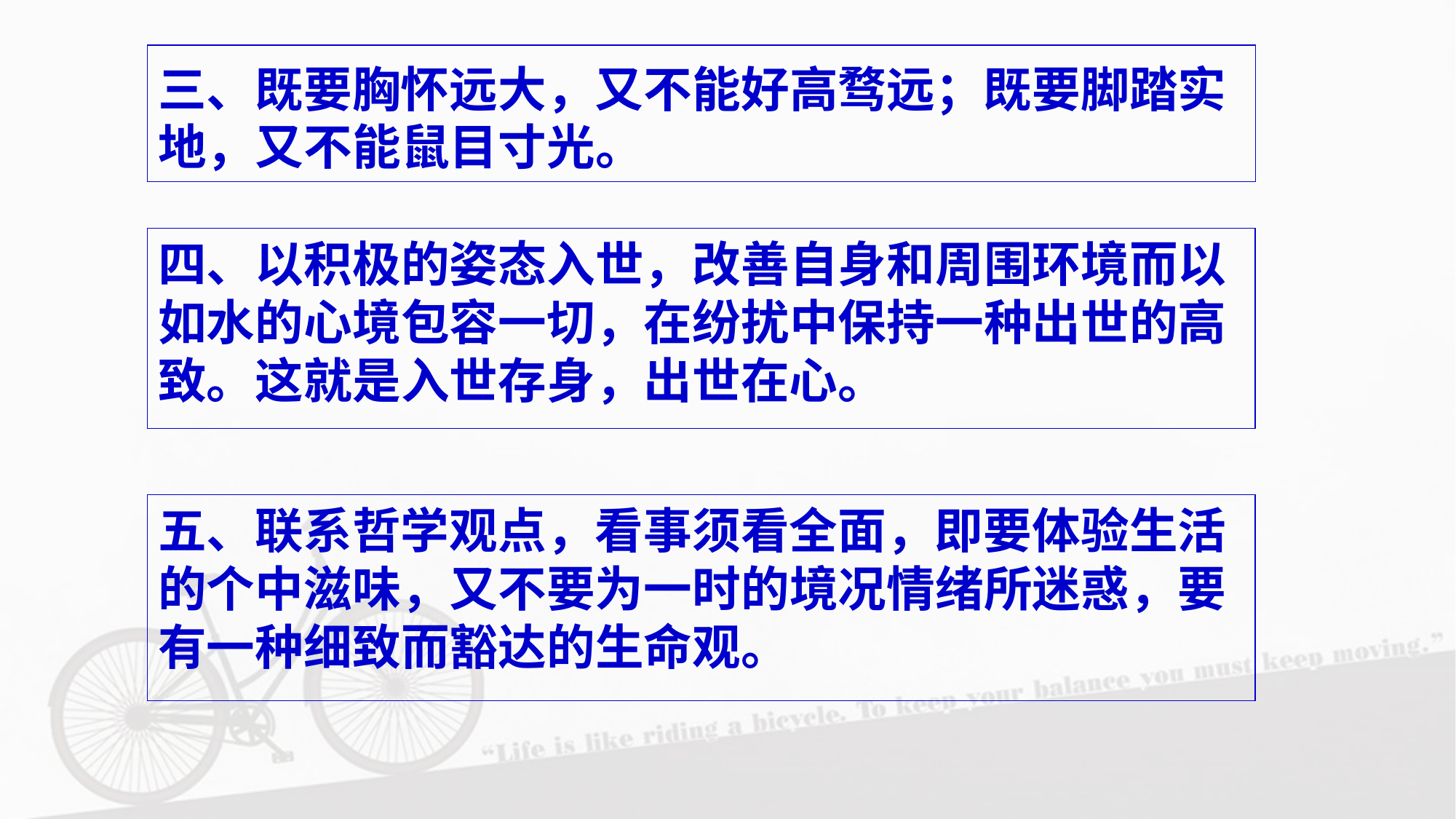

三、既要胸怀远大，又不能好高骛远；既要脚踏实地，又不能鼠目寸光。
四、以积极的姿态入世，改善自身和周围环境而以如水的心境包容一切，在纷扰中保持一种出世的高致。这就是入世存身，出世在心。

五、联系哲学观点，看事须看全面，即要体验生活的个中滋味，又不要为一时的境况情绪所迷惑，要有一种细致而豁达的生命观。